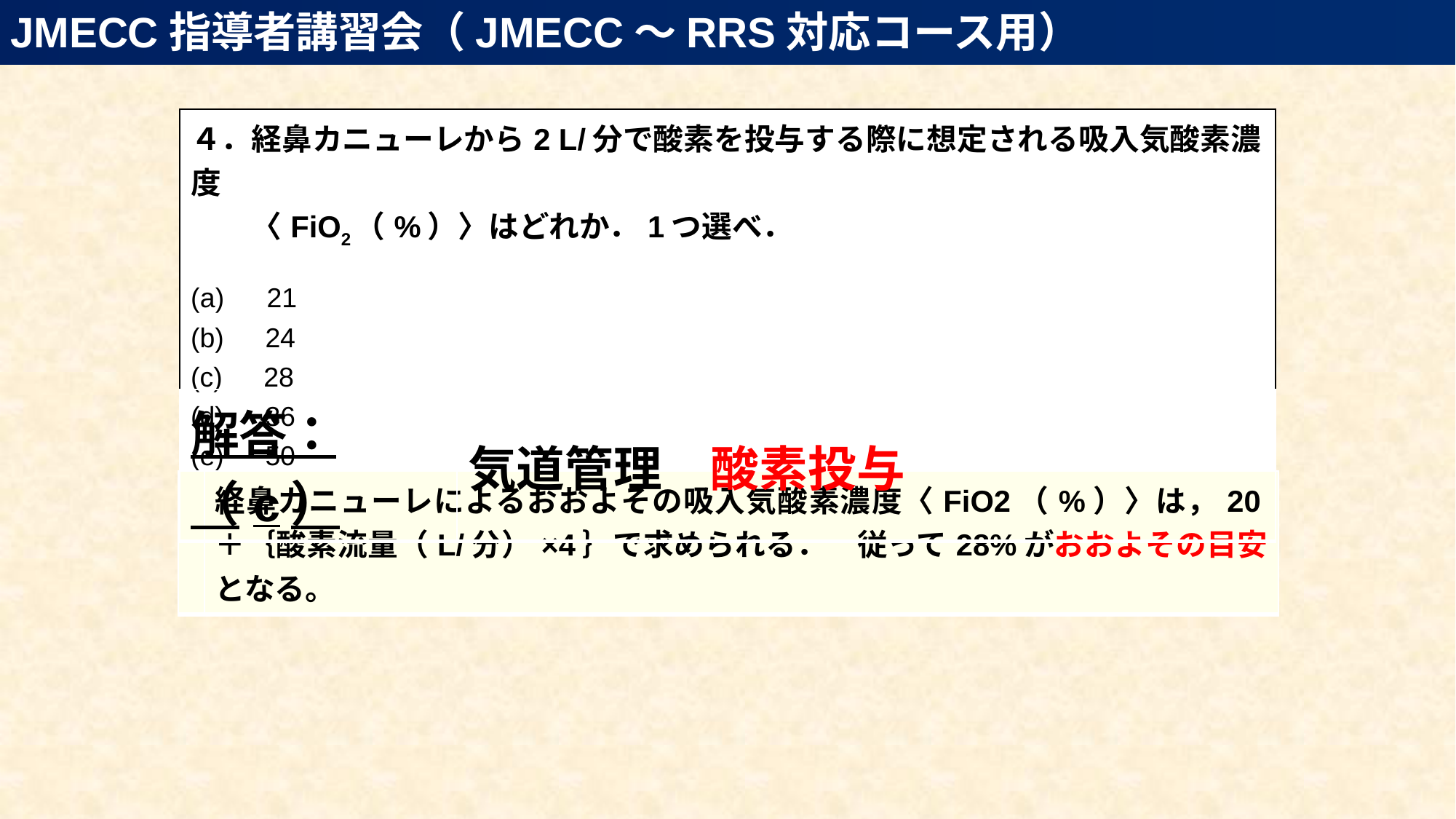

JMECC指導者講習会（JMECC～RRS対応コース用）
| ４．経鼻カニューレから2 L/分で酸素を投与する際に想定される吸入気酸素濃度　 　　〈FiO2（%）〉はどれか．1つ選べ． 　21 (b)　24 (c)　28 (d)　36 (e)　50 |
| --- |
| 解答：（c） | 気道管理　酸素投与 |
| --- | --- |
|  | 経鼻カニューレによるおおよその吸入気酸素濃度〈FiO2（%）〉は，20＋｛酸素流量（L/分）×4｝で求められる．　従って28%がおおよその目安となる。 |
| --- | --- |
| 改訂第5版ICLSコースガイドブック　P.68-71 |
| --- |